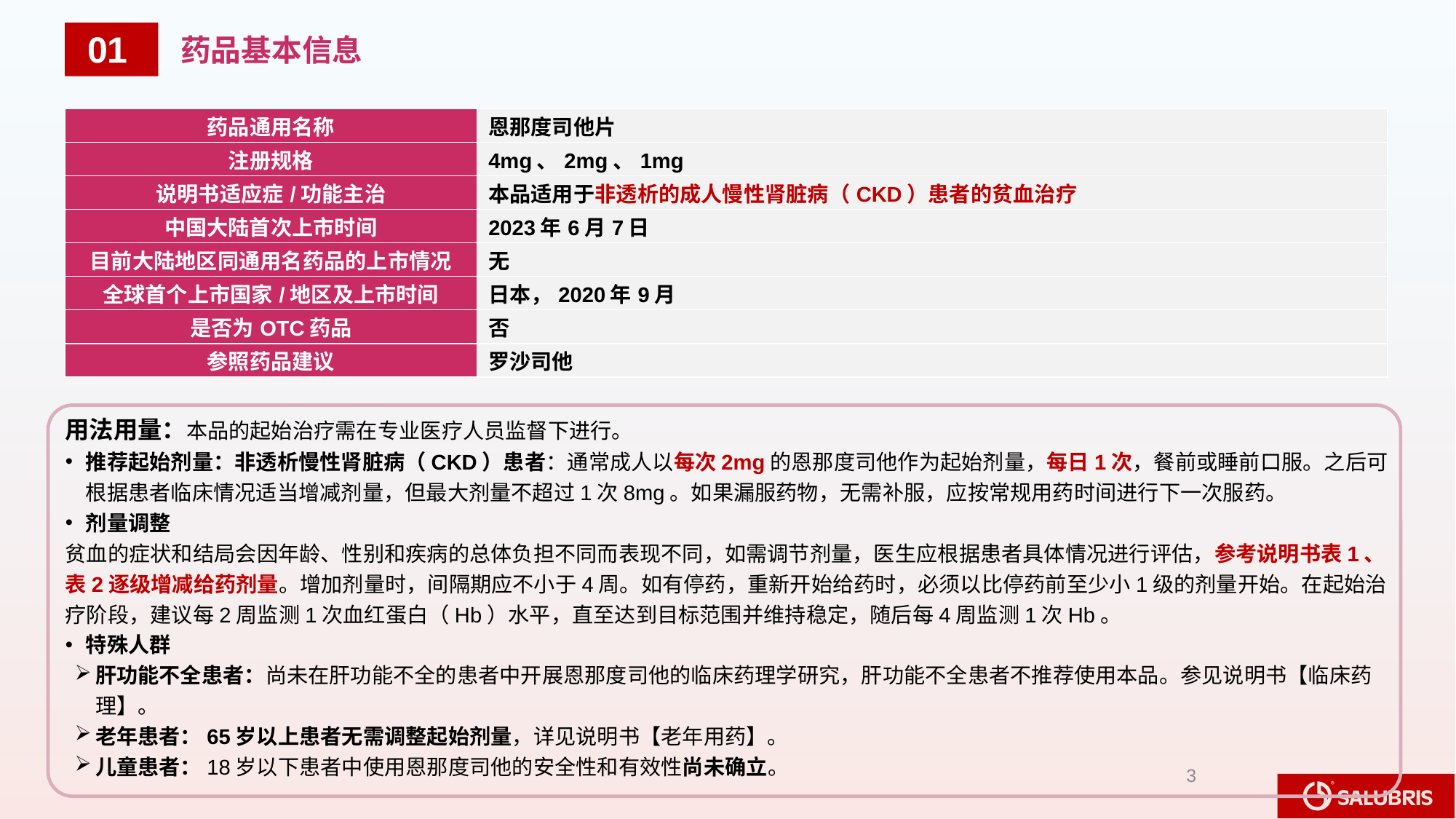

01

药品基本信息
| 药品通用名称 | 恩那度司他片 |
| --- | --- |
| 注册规格 | 4mg、2mg、1mg |
| 说明书适应症/功能主治 | 本品适用于非透析的成人慢性肾脏病（CKD）患者的贫血治疗 |
| 中国大陆首次上市时间 | 2023年6月7日 |
| 目前大陆地区同通用名药品的上市情况 | 无 |
| 全球首个上市国家/地区及上市时间 | 日本，2020年9月 |
| 是否为OTC药品 | 否 |
| 参照药品建议 | 罗沙司他 |
用法用量：本品的起始治疗需在专业医疗人员监督下进行。
推荐起始剂量：非透析慢性肾脏病（CKD）患者：通常成人以每次2mg的恩那度司他作为起始剂量，每日1次，餐前或睡前口服。之后可根据患者临床情况适当增减剂量，但最大剂量不超过1次8mg。如果漏服药物，无需补服，应按常规用药时间进行下一次服药。
剂量调整
贫血的症状和结局会因年龄、性别和疾病的总体负担不同而表现不同，如需调节剂量，医生应根据患者具体情况进行评估，参考说明书表1、表2逐级增减给药剂量。增加剂量时，间隔期应不小于4周。如有停药，重新开始给药时，必须以比停药前至少小1级的剂量开始。在起始治疗阶段，建议每2周监测1次血红蛋白（Hb）水平，直至达到目标范围并维持稳定，随后每4周监测1次Hb。
特殊人群
肝功能不全患者：尚未在肝功能不全的患者中开展恩那度司他的临床药理学研究，肝功能不全患者不推荐使用本品。参见说明书【临床药理】。
老年患者：65岁以上患者无需调整起始剂量，详见说明书【老年用药】。
儿童患者：18岁以下患者中使用恩那度司他的安全性和有效性尚未确立。

3